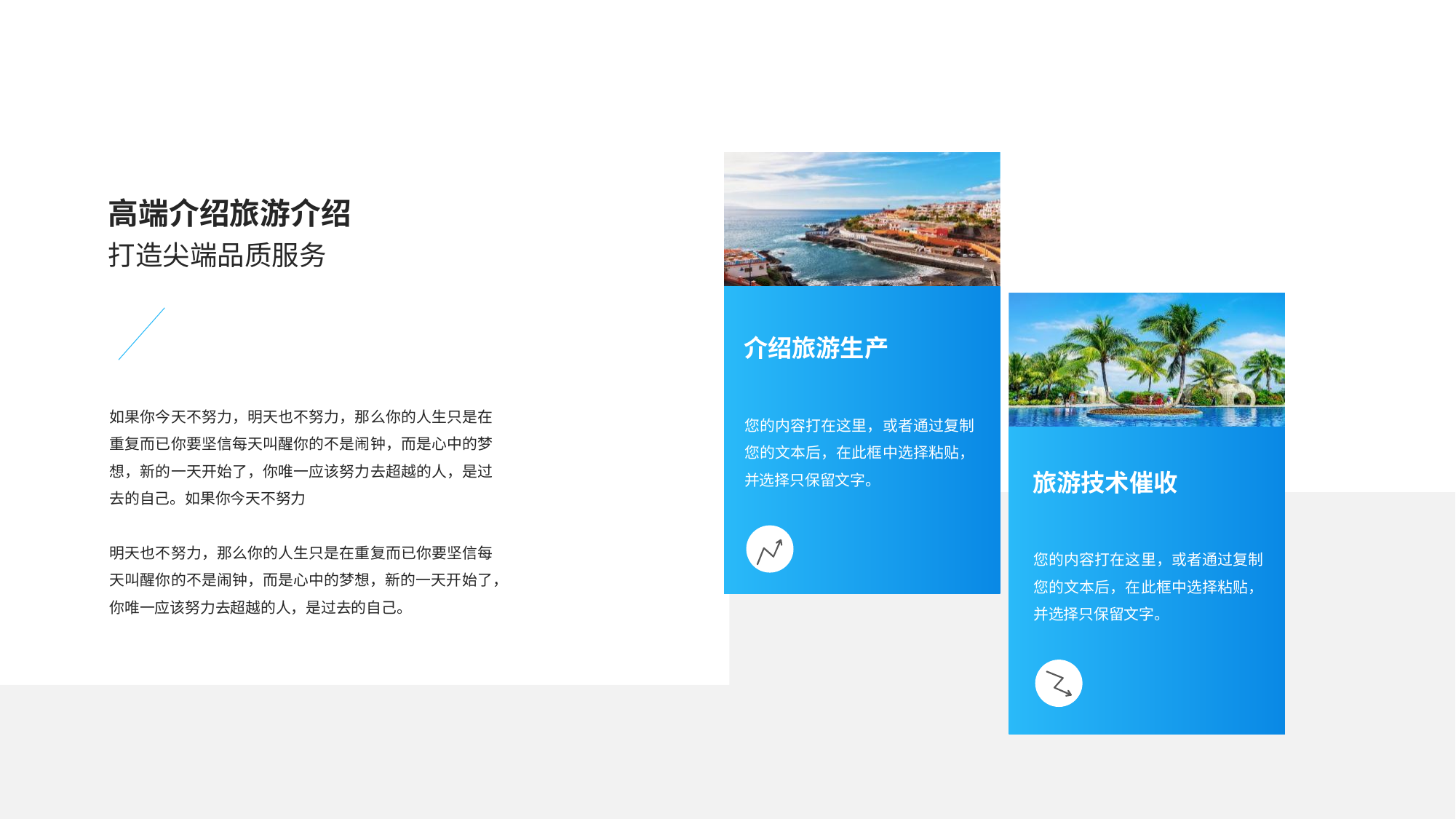

介绍旅游生产
您的内容打在这里，或者通过复制您的文本后，在此框中选择粘贴，并选择只保留文字。

高端介绍旅游介绍
打造尖端品质服务

旅游技术催收
您的内容打在这里，或者通过复制您的文本后，在此框中选择粘贴，并选择只保留文字。

如果你今天不努力，明天也不努力，那么你的人生只是在重复而已你要坚信每天叫醒你的不是闹钟，而是心中的梦想，新的一天开始了，你唯一应该努力去超越的人，是过去的自己。如果你今天不努力

明天也不努力，那么你的人生只是在重复而已你要坚信每天叫醒你的不是闹钟，而是心中的梦想，新的一天开始了，你唯一应该努力去超越的人，是过去的自己。